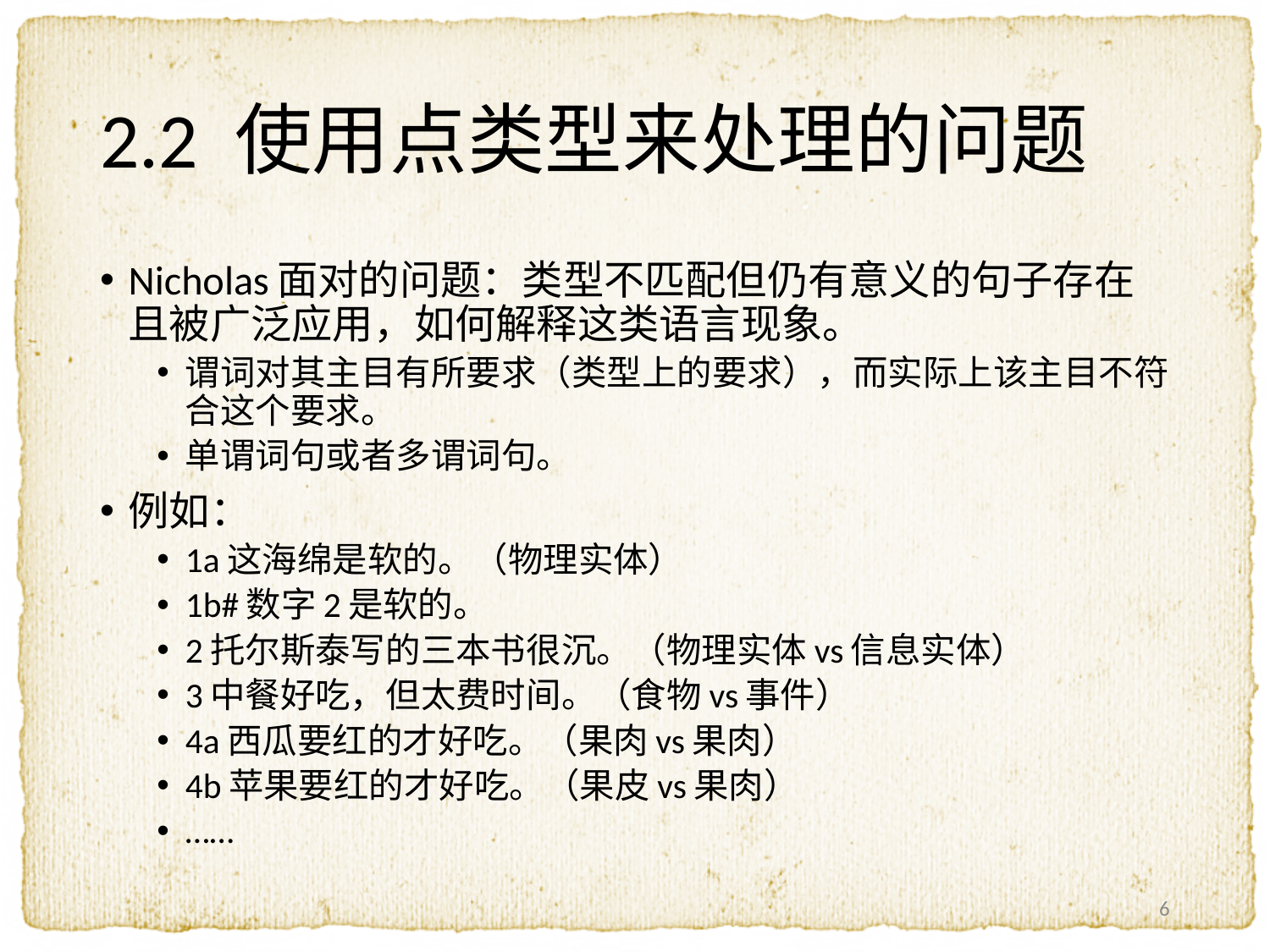

# 2.2 使用点类型来处理的问题
Nicholas面对的问题：类型不匹配但仍有意义的句子存在且被广泛应用，如何解释这类语言现象。
谓词对其主目有所要求（类型上的要求），而实际上该主目不符合这个要求。
单谓词句或者多谓词句。
例如：
1a这海绵是软的。（物理实体）
1b#数字2是软的。
2托尔斯泰写的三本书很沉。（物理实体vs信息实体）
3中餐好吃，但太费时间。（食物vs事件）
4a西瓜要红的才好吃。（果肉vs果肉）
4b苹果要红的才好吃。（果皮vs果肉）
……

6